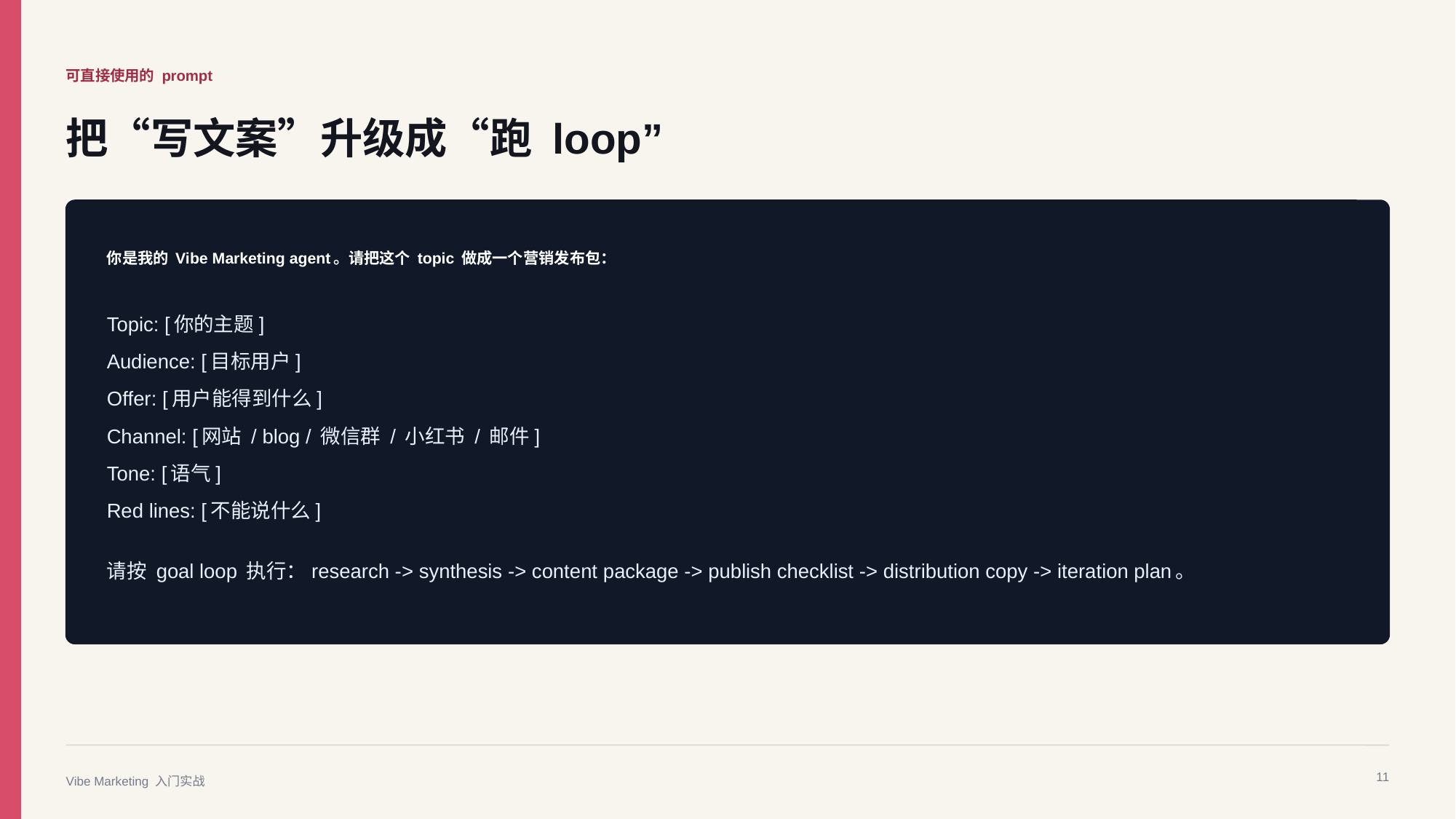

可直接使用的 prompt
把“写文案”升级成“跑 loop”

你是我的 Vibe Marketing agent。请把这个 topic 做成一个营销发布包：
Topic: [你的主题]
Audience: [目标用户]
Offer: [用户能得到什么]
Channel: [网站 / blog / 微信群 / 小红书 / 邮件]
Tone: [语气]
Red lines: [不能说什么]

请按 goal loop 执行：research -> synthesis -> content package -> publish checklist -> distribution copy -> iteration plan。

Vibe Marketing 入门实战
11